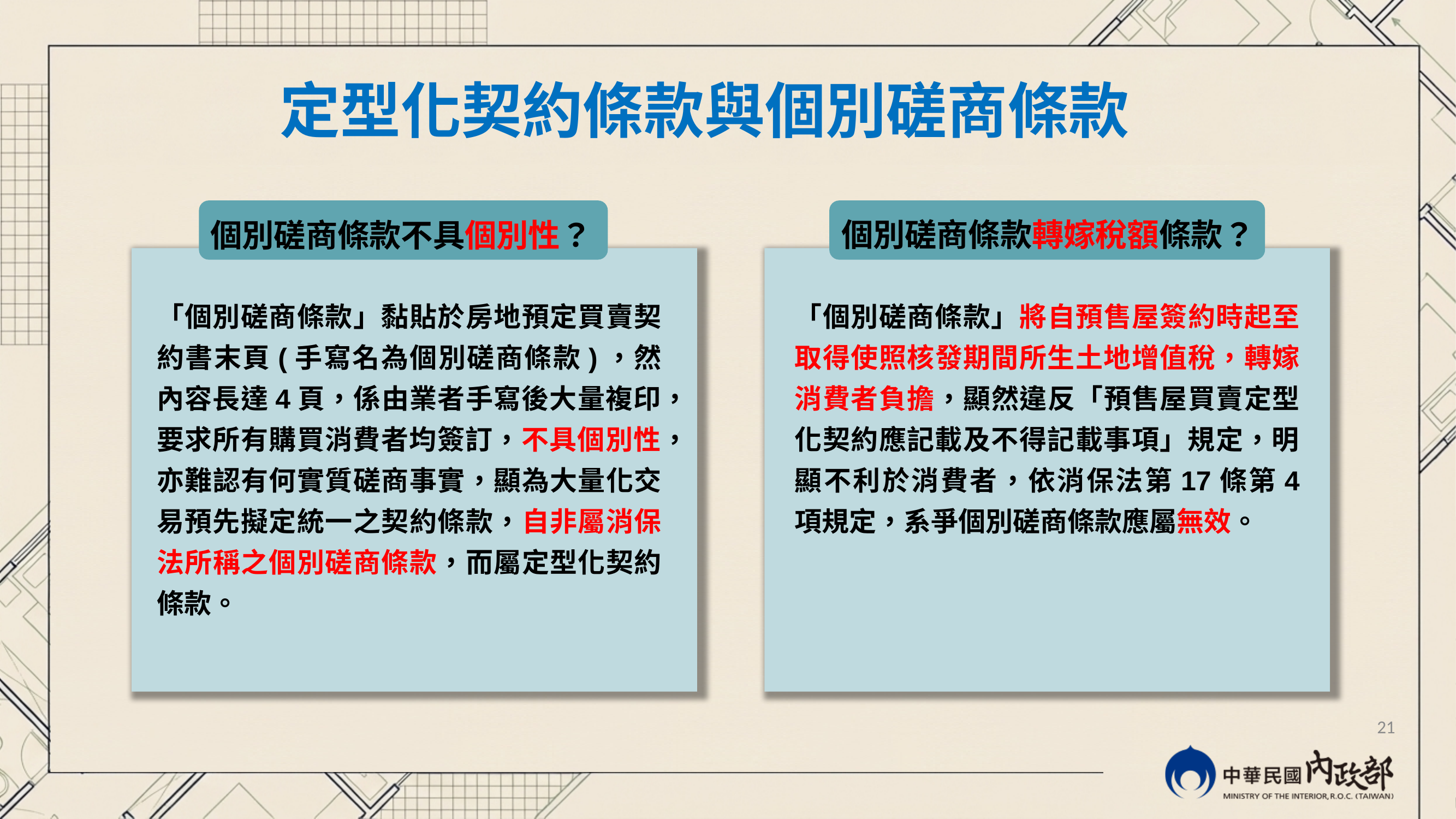

定型化契約條款與個別磋商條款
個別磋商條款不具個別性？

「個別磋商條款」黏貼於房地預定買賣契約書末頁(手寫名為個別磋商條款)，然內容長達4頁，係由業者手寫後大量複印，要求所有購買消費者均簽訂，不具個別性，亦難認有何實質磋商事實，顯為大量化交易預先擬定統一之契約條款，自非屬消保法所稱之個別磋商條款，而屬定型化契約條款。

個別磋商條款轉嫁稅額條款？

「個別磋商條款」將自預售屋簽約時起至取得使照核發期間所生土地增值稅，轉嫁消費者負擔，顯然違反「預售屋買賣定型化契約應記載及不得記載事項」規定，明顯不利於消費者，依消保法第17條第4 項規定，系爭個別磋商條款應屬無效。
21